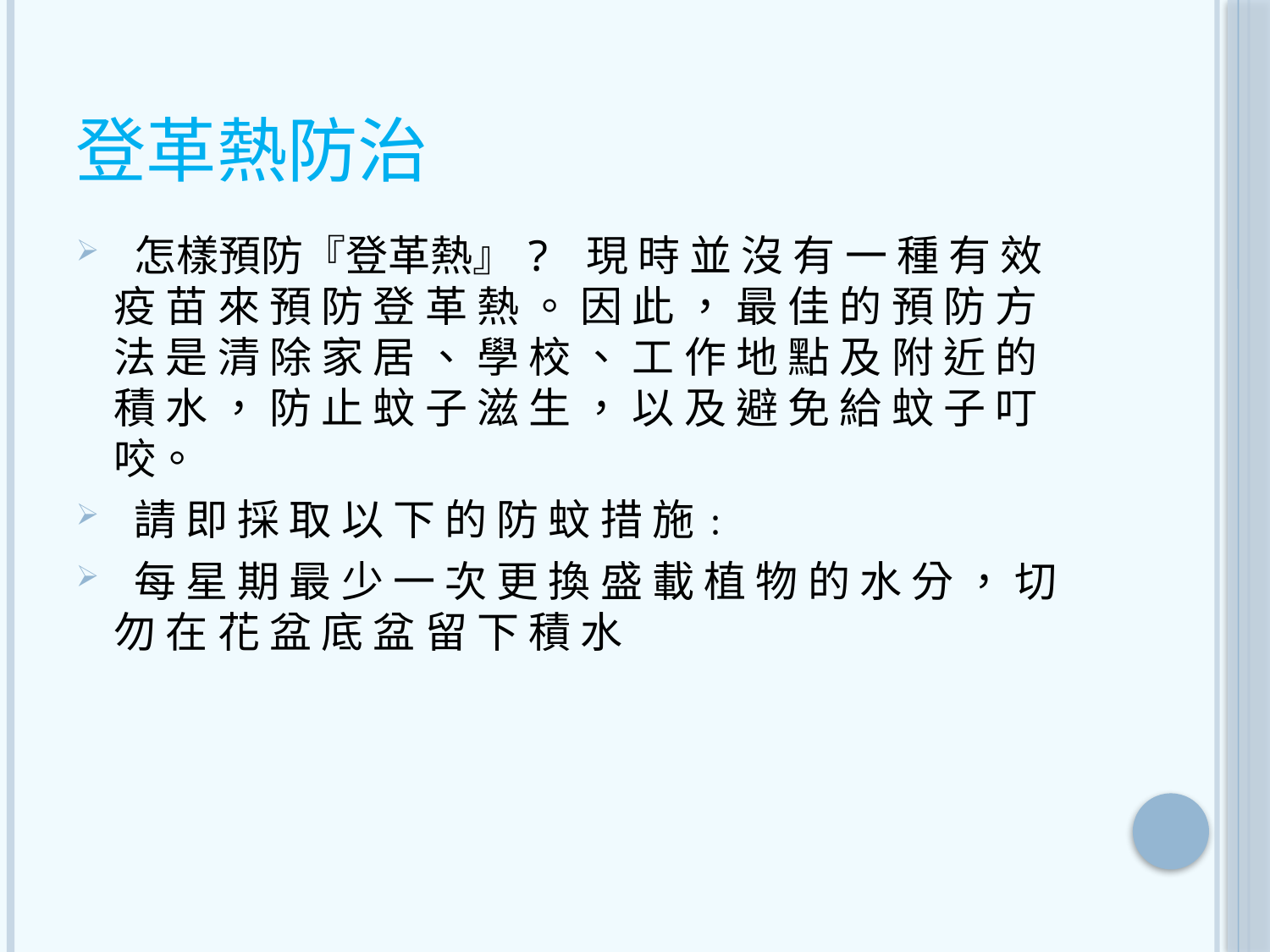

# 登革熱防治
 怎樣預防『登革熱』? 現 時 並 沒 有 一 種 有 效 疫 苗 來 預 防 登 革 熱 。 因 此 ， 最 佳 的 預 防 方 法 是 清 除 家 居 、 學 校 、 工 作 地 點 及 附 近 的 積 水 ， 防 止 蚊 子 滋 生 ， 以 及 避 免 給 蚊 子 叮 咬。
 請 即 採 取 以 下 的 防 蚊 措 施﹕
 每 星 期 最 少 一 次 更 換 盛 載 植 物 的 水 分 ， 切 勿 在 花 盆 底 盆 留 下 積 水